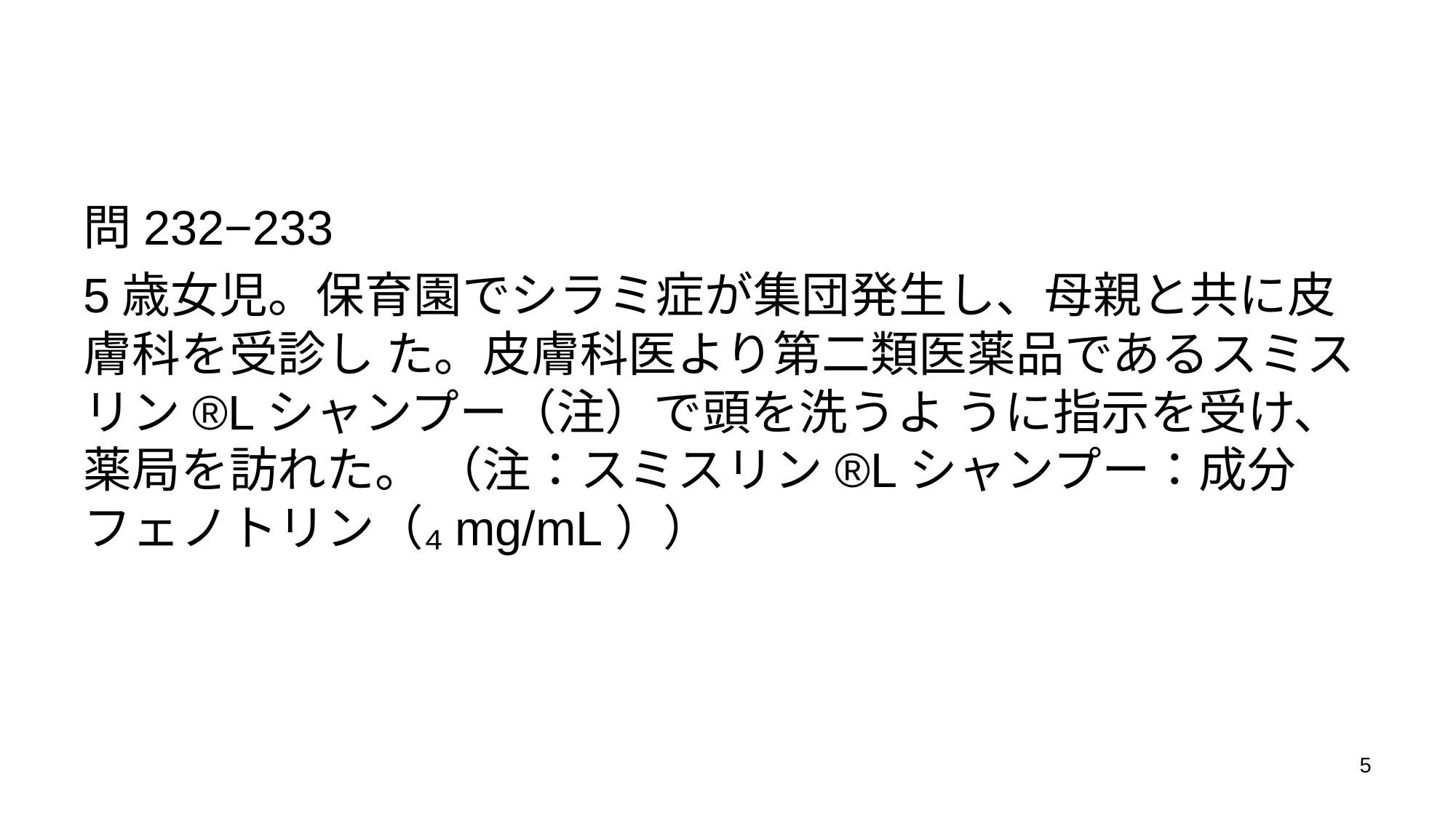

問232−233
5歳女児。保育園でシラミ症が集団発生し、母親と共に皮膚科を受診し た。皮膚科医より第二類医薬品であるスミスリン®Lシャンプー（注）で頭を洗うよ うに指示を受け、薬局を訪れた。 （注：スミスリン®Lシャンプー：成分　フェノトリン（₄mg/mL））

5